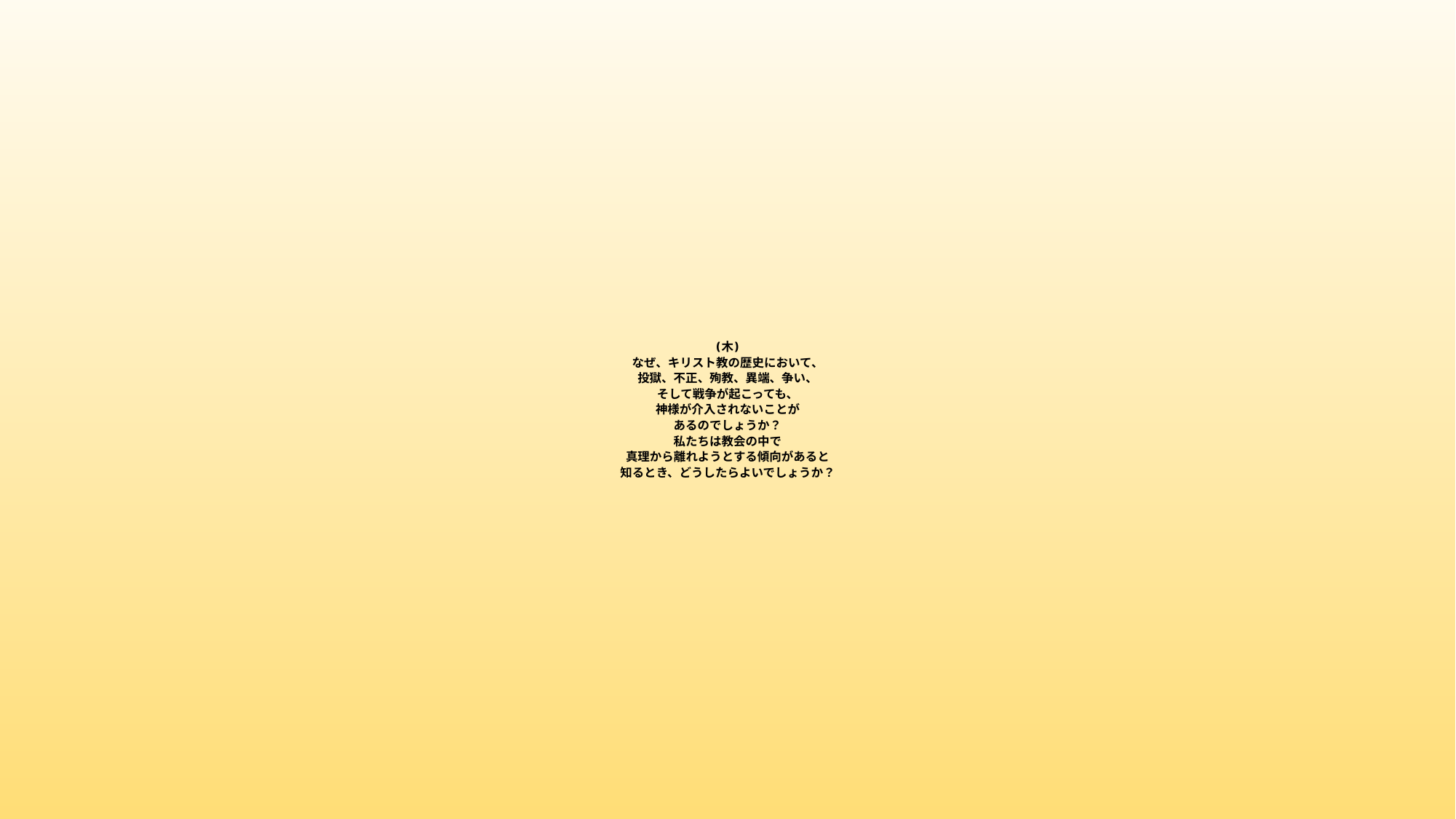

# (木) なぜ、キリスト教の歴史において、 投獄、不正、殉教、異端、争い、 そして戦争が起こっても、 神様が介入されないことが あるのでしょうか？ 私たちは教会の中で 真理から離れようとする傾向があると 知るとき、どうしたらよいでしょうか？